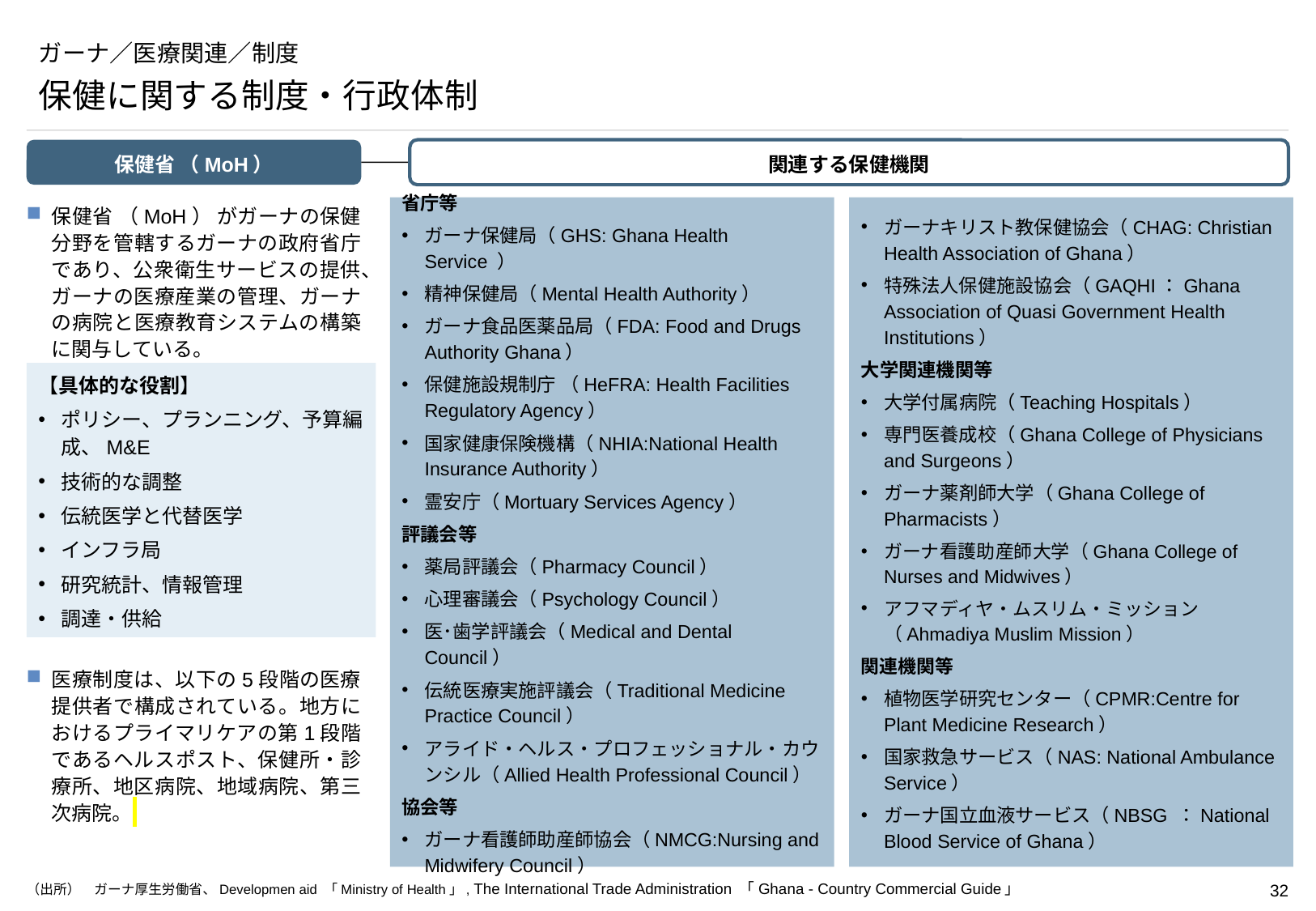

# ガーナ／医療関連／制度
保健に関する制度・行政体制
保健省 （MoH）
関連する保健機関
省庁等
ガーナ保健局（GHS: Ghana Health Service ）
精神保健局（Mental Health Authority）
ガーナ食品医薬品局（FDA: Food and Drugs Authority Ghana）
保健施設規制庁 （HeFRA: Health Facilities Regulatory Agency）
国家健康保険機構（NHIA:National Health Insurance Authority）
霊安庁（Mortuary Services Agency）
評議会等
薬局評議会（Pharmacy Council）
心理審議会（Psychology Council）
医･歯学評議会（Medical and Dental Council）
伝統医療実施評議会（Traditional Medicine Practice Council）
アライド・ヘルス・プロフェッショナル・カウンシル（Allied Health Professional Council）
協会等
ガーナ看護師助産師協会（NMCG:Nursing and Midwifery Council）
ガーナキリスト教保健協会（CHAG: Christian Health Association of Ghana）
特殊法人保健施設協会（GAQHI：Ghana Association of Quasi Government Health Institutions）
大学関連機関等
大学付属病院（Teaching Hospitals）
専門医養成校（Ghana College of Physicians and Surgeons）
ガーナ薬剤師大学（Ghana College of Pharmacists）
ガーナ看護助産師大学（Ghana College of Nurses and Midwives）
アフマディヤ・ムスリム・ミッション（Ahmadiya Muslim Mission）
関連機関等
植物医学研究センター（CPMR:Centre for Plant Medicine Research）
国家救急サービス（NAS: National Ambulance Service）
ガーナ国立血液サービス（NBSG ：National Blood Service of Ghana）
保健省 （MoH） がガーナの保健分野を管轄するガーナの政府省庁であり、公衆衛生サービスの提供、ガーナの医療産業の管理、ガーナの病院と医療教育システムの構築に関与している。

医療制度は、以下の5段階の医療提供者で構成されている。地方におけるプライマリケアの第1段階であるヘルスポスト、保健所・診療所、地区病院、地域病院、第三次病院。
【具体的な役割】
ポリシー、プランニング、予算編成、M&E
技術的な調整
伝統医学と代替医学
インフラ局
研究統計、情報管理
調達・供給
（出所）　ガーナ厚生労働省、Developmen aid 「Ministry of Health」, The International Trade Administration 「Ghana - Country Commercial Guide」